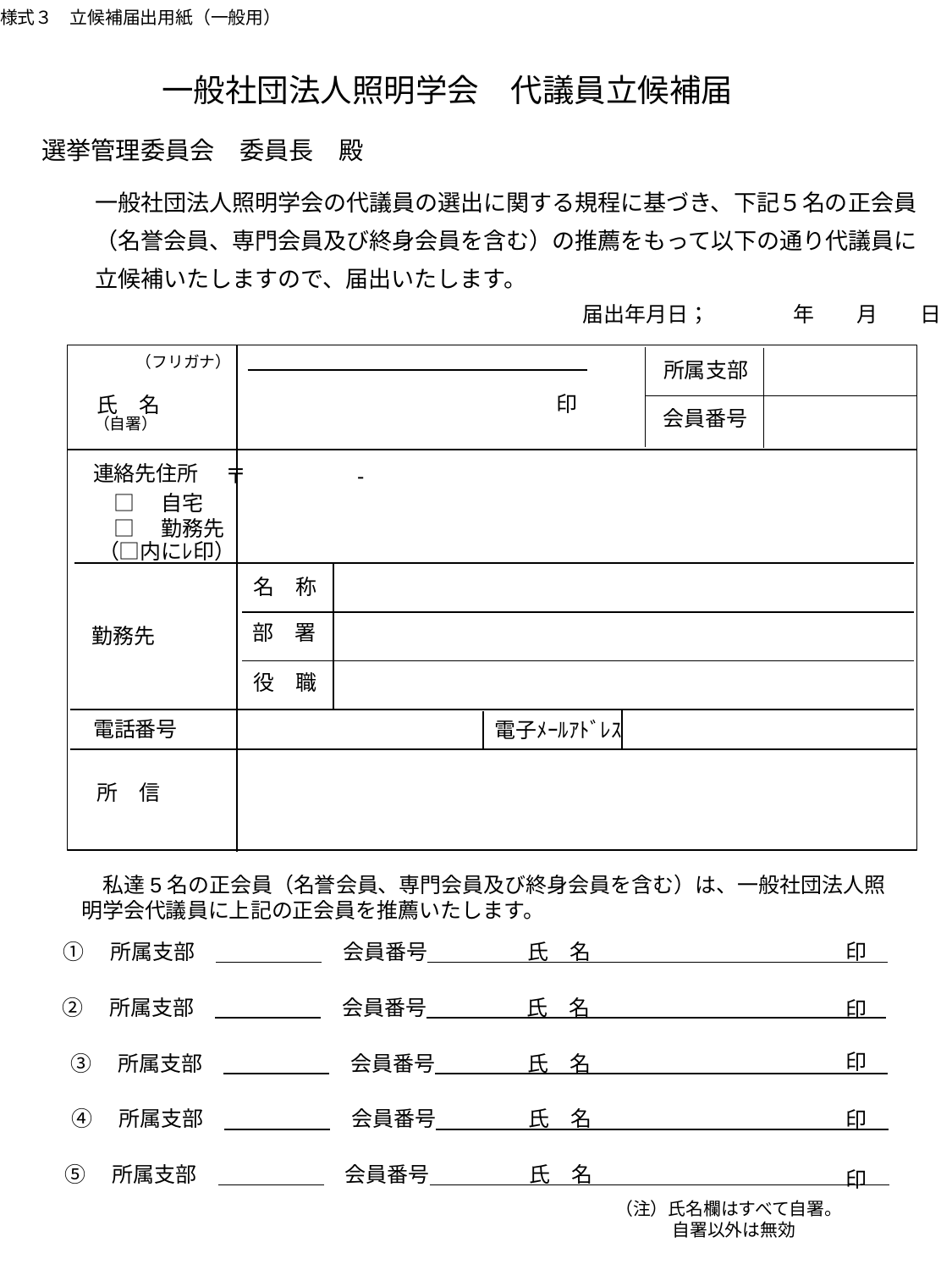

様式３　立候補届出用紙（一般用）
一般社団法人照明学会　代議員立候補届
選挙管理委員会　委員長　殿
一般社団法人照明学会の代議員の選出に関する規程に基づき、下記５名の正会員
（名誉会員、専門会員及び終身会員を含む）の推薦をもって以下の通り代議員に
立候補いたしますので、届出いたします。
届出年月日；　　　　年　　月　　日

（フリガナ）
所属支部
印
氏　名
会員番号
（自署）
連絡先住所
〒　　　　　-
□　自宅
□　勤務先
（□内にﾚ印）
名　称
部　署
勤務先
役　職
電話番号
電子ﾒｰﾙｱﾄﾞﾚｽ
所　信
　私達5名の正会員（名誉会員、専門会員及び終身会員を含む）は、一般社団法人照明学会代議員に上記の正会員を推薦いたします。
①　所属支部　　　　　　　会員番号
氏　名
印
②　所属支部　　　　　　　会員番号
氏　名
印
印
③　所属支部　　　　　　　会員番号
氏　名
④　所属支部　　　　　　　会員番号
氏　名
印
⑤　所属支部　　　　　　　会員番号
氏　名
印
（注）氏名欄はすべて自署。
　　　 自署以外は無効